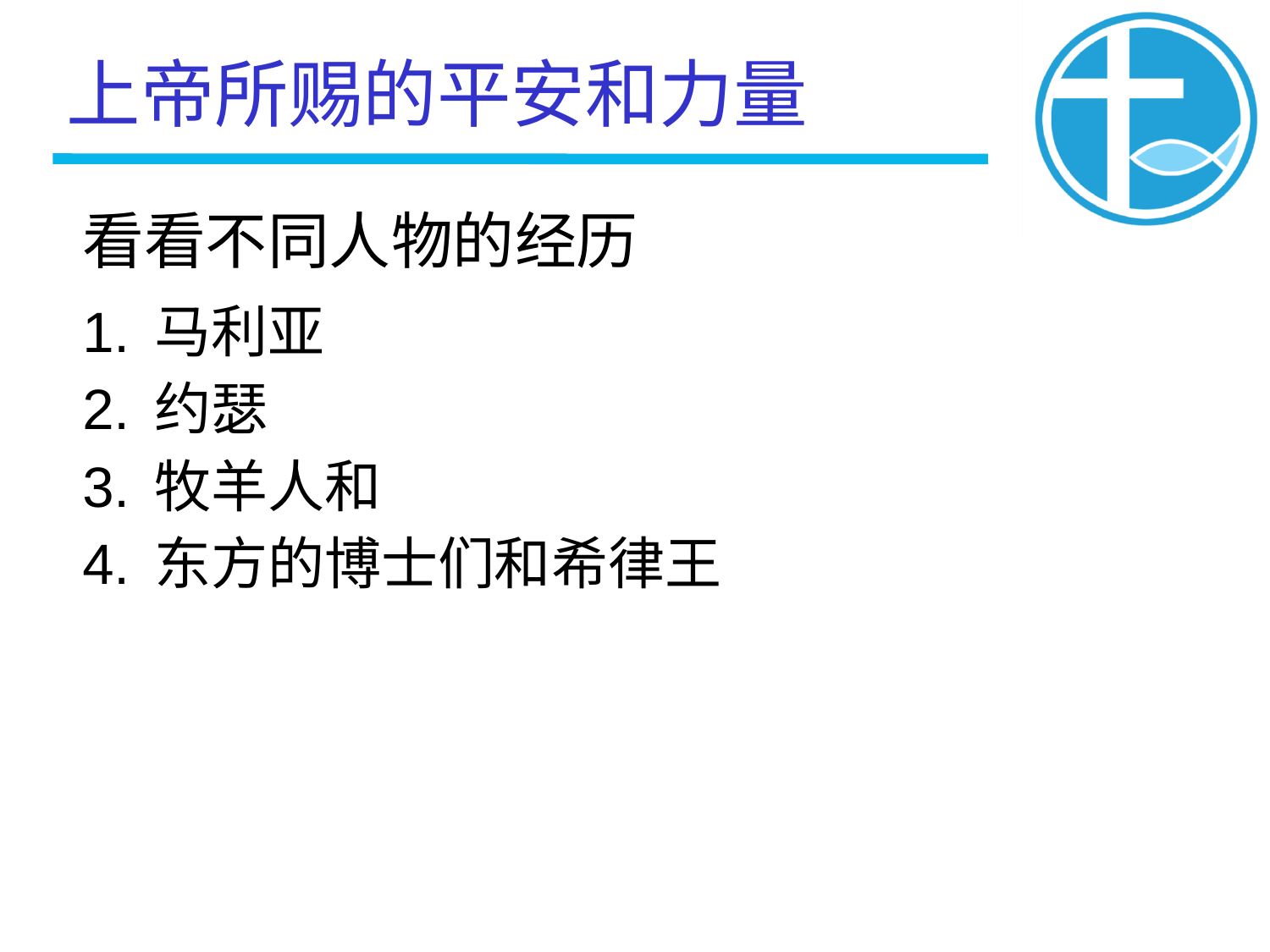

上帝所赐的平安和力量
# 看看不同人物的经历
马利亚
约瑟
牧羊人和
东方的博士们和希律王